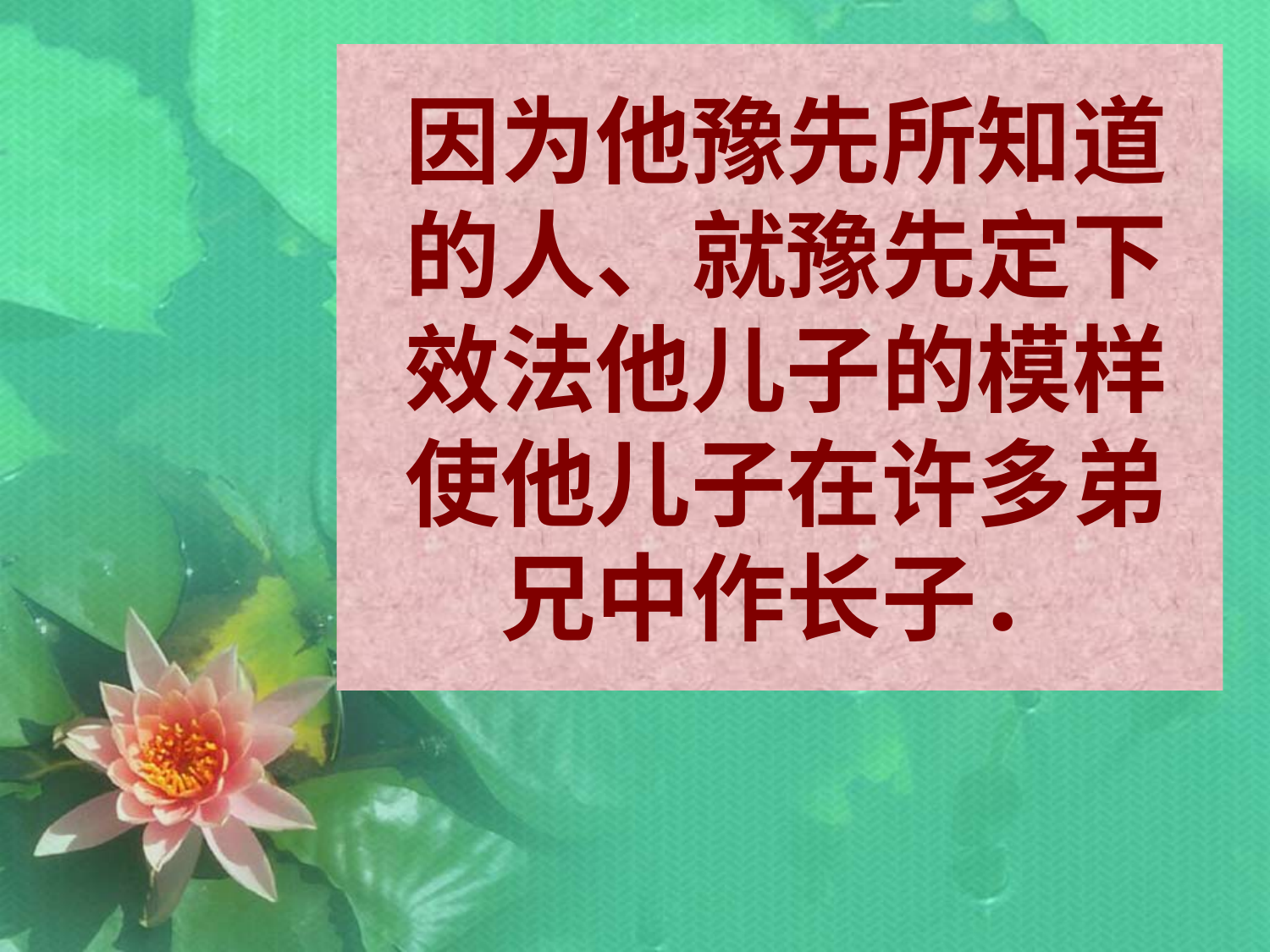

因为他豫先所知道的人、就豫先定下效法他儿子的模样使他儿子在许多弟兄中作长子．